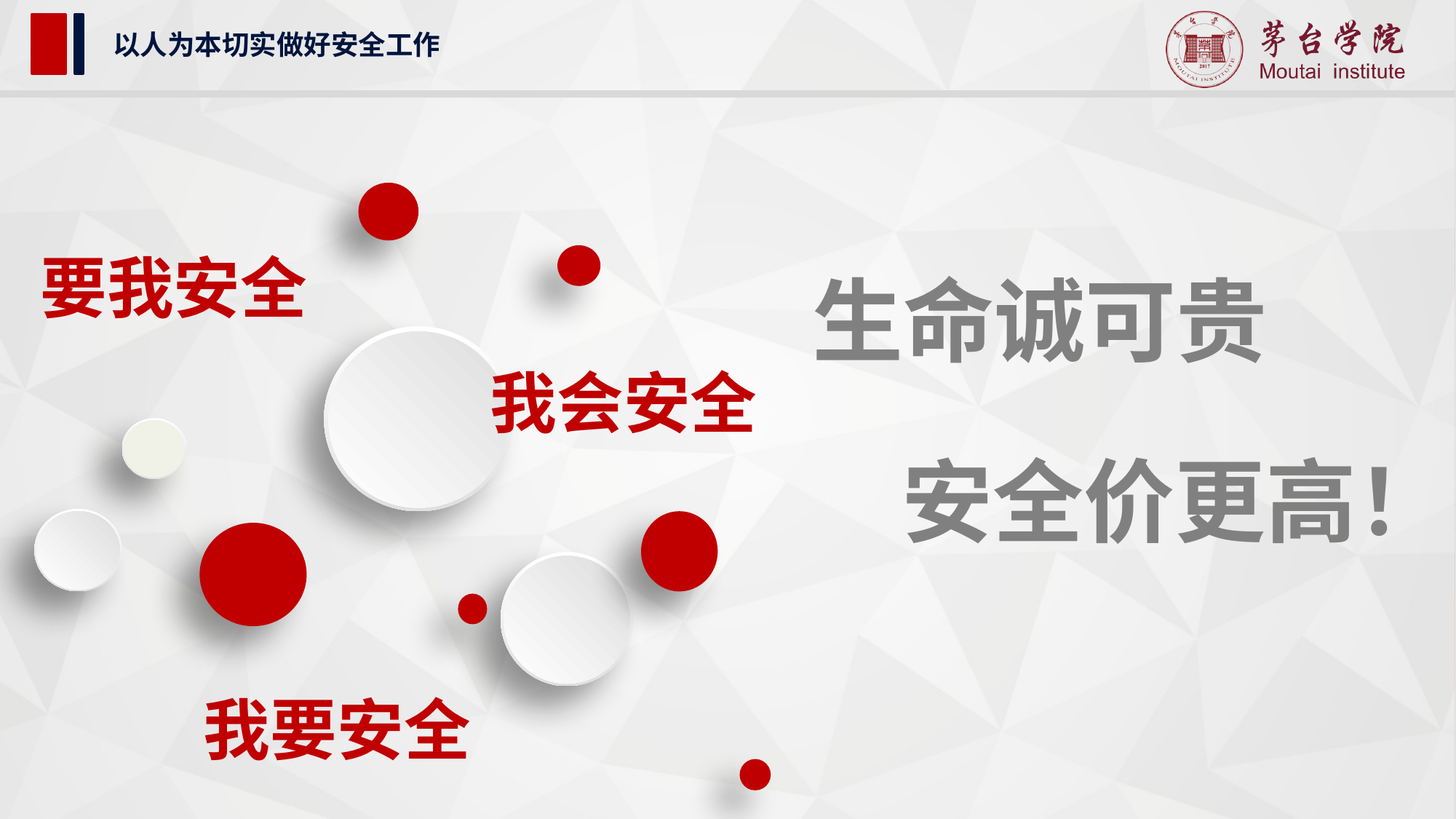

以人为本切实做好安全工作

要我安全

生命诚可贵

我会安全

安全价更高！

我要安全